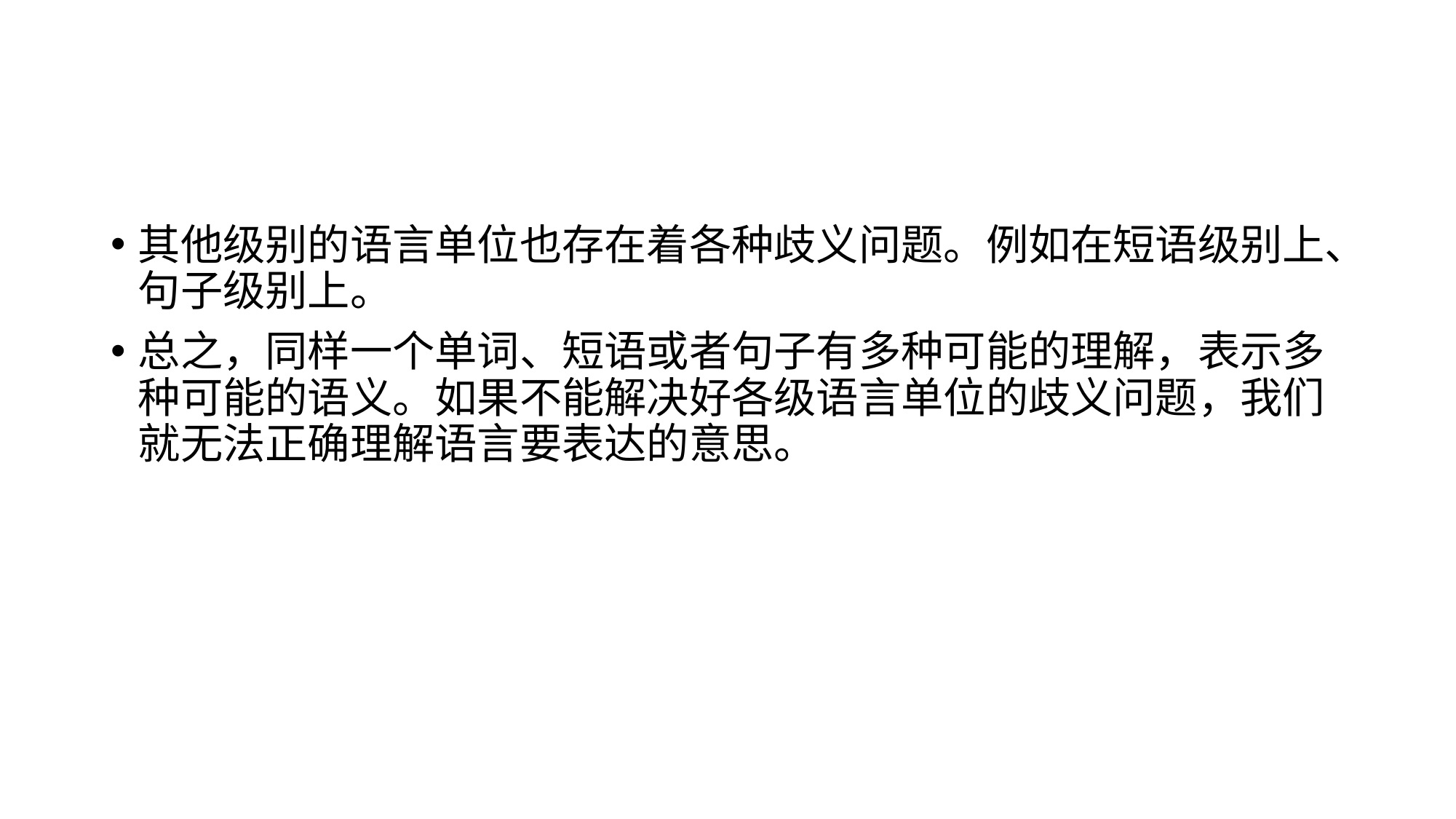

#
其他级别的语言单位也存在着各种歧义问题。例如在短语级别上、句子级别上。
总之，同样一个单词、短语或者句子有多种可能的理解，表示多种可能的语义。如果不能解决好各级语言单位的歧义问题，我们就无法正确理解语言要表达的意思。